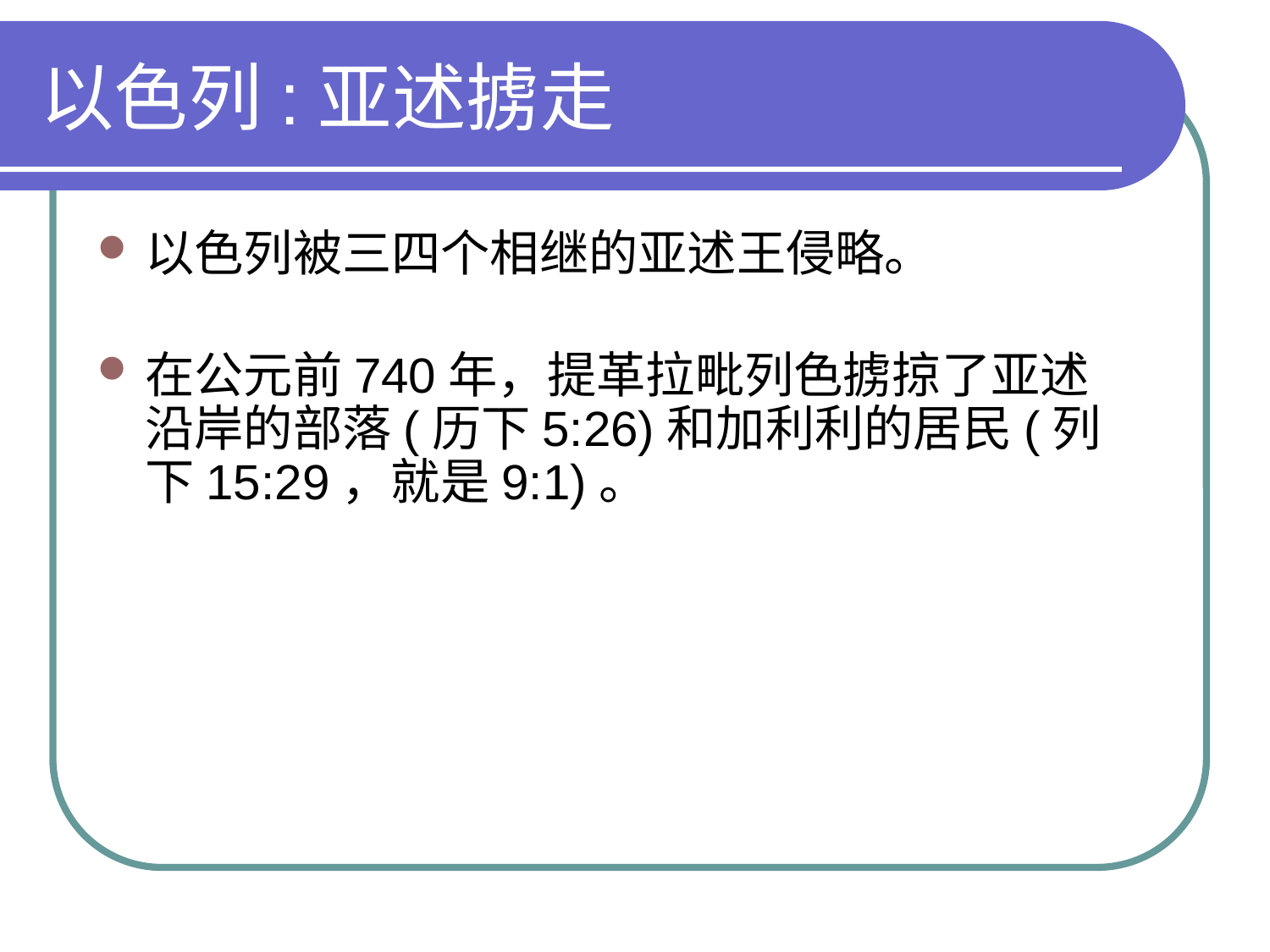

# 以色列:亚述掳走
以色列被三四个相继的亚述王侵略。

在公元前740年，提革拉毗列色掳掠了亚述沿岸的部落(历下5:26)和加利利的居民(列下15:29，就是9:1)。